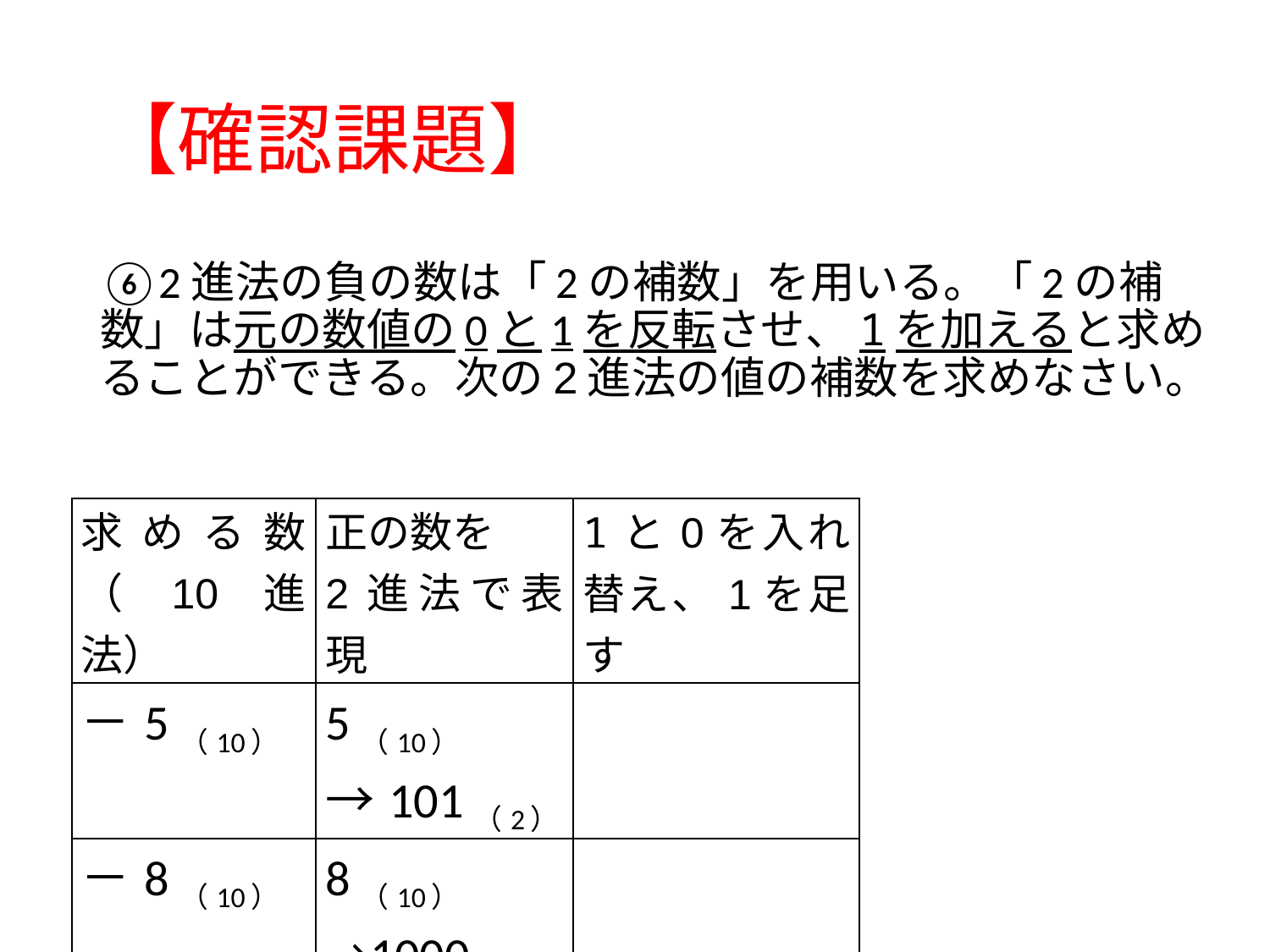

# 【確認課題】
⑥2進法の負の数は「2の補数」を用いる。「2の補数」は元の数値の0と1を反転させ、1を加えると求めることができる。次の2進法の値の補数を求めなさい。

| 求める数（10進法） | 正の数を 2進法で表現 | 1と0を入れ替え、1を足す |
| --- | --- | --- |
| －5（10） | 5（10）　　　→101（2） |  |
| －8（10） | 8（10）　　 →1000（2） |  |